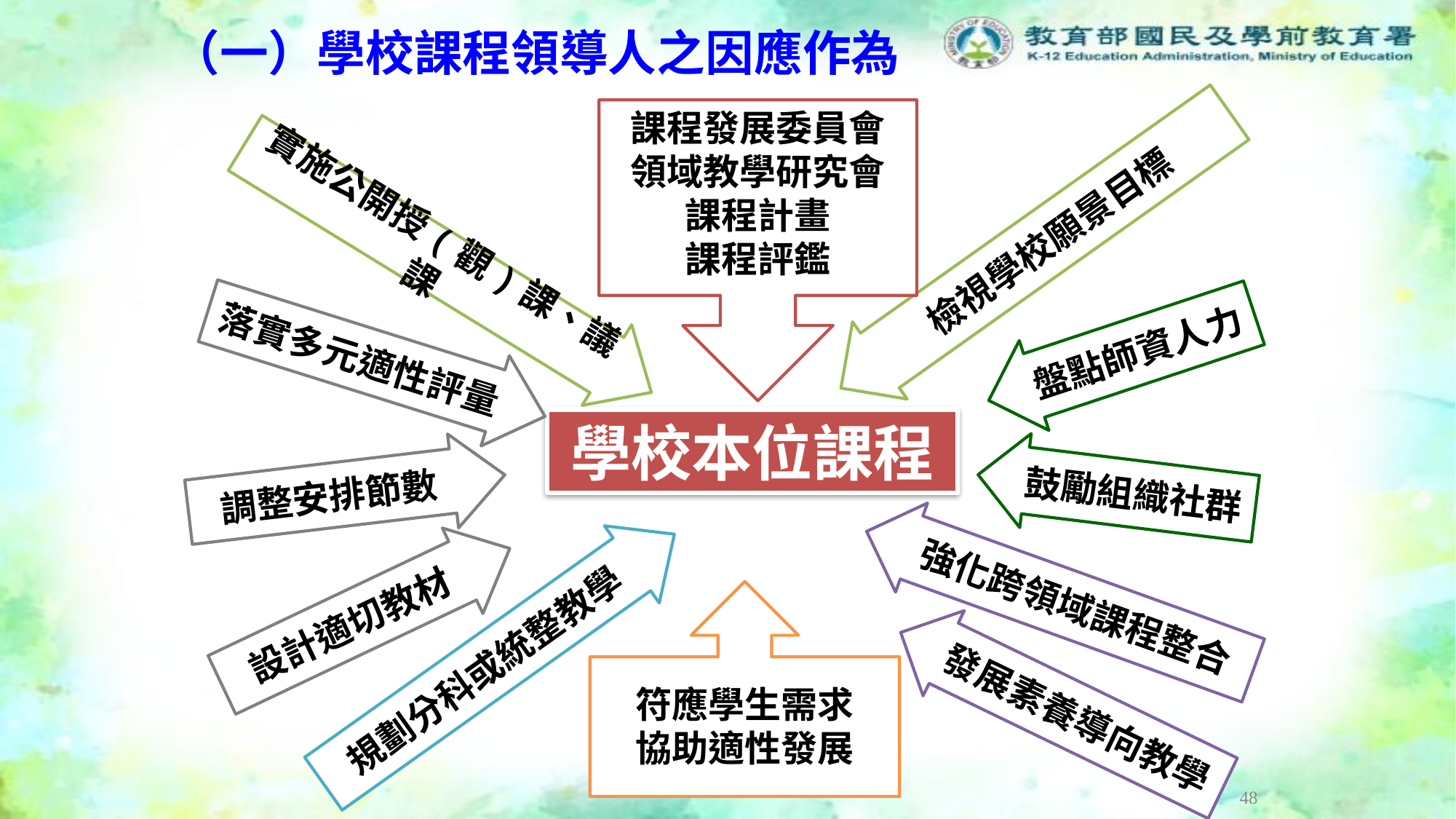

# （一）學校課程領導人之因應作為
課程發展委員會
領域教學研究會
課程計畫
課程評鑑

檢視學校願景目標
實施公開授(觀)課、議課
盤點師資人力
落實多元適性評量
學校本位課程
鼓勵組織社群
調整安排節數
強化跨領域課程整合
設計適切教材

符應學生需求
協助適性發展
規劃分科或統整教學
發展素養導向教學
60
48